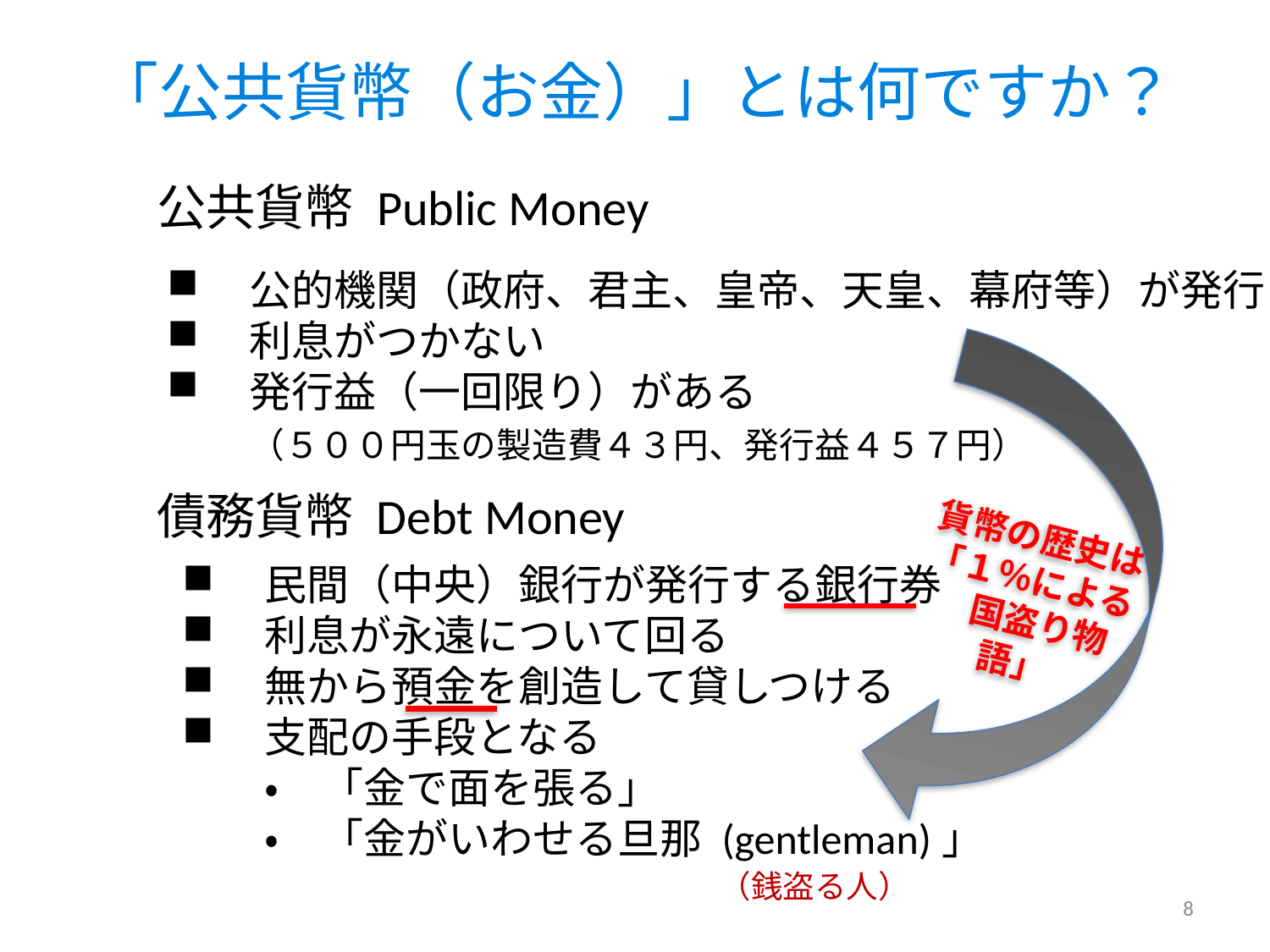

# 「公共貨幣（お金）」とは何ですか？
公共貨幣 Public Money
　公的機関（政府、君主、皇帝、天皇、幕府等）が発行
　利息がつかない
　発行益（一回限り）がある
　（５００円玉の製造費４３円、発行益４５７円）
貨幣の歴史は「１％による
　国盗り物語」
債務貨幣 Debt Money
　民間（中央）銀行が発行する銀行券
　利息が永遠について回る
　無から預金を創造して貸しつける
　支配の手段となる
　・　「金で面を張る」
　・　「金がいわせる旦那 (gentleman)」
（銭盗る人）
8